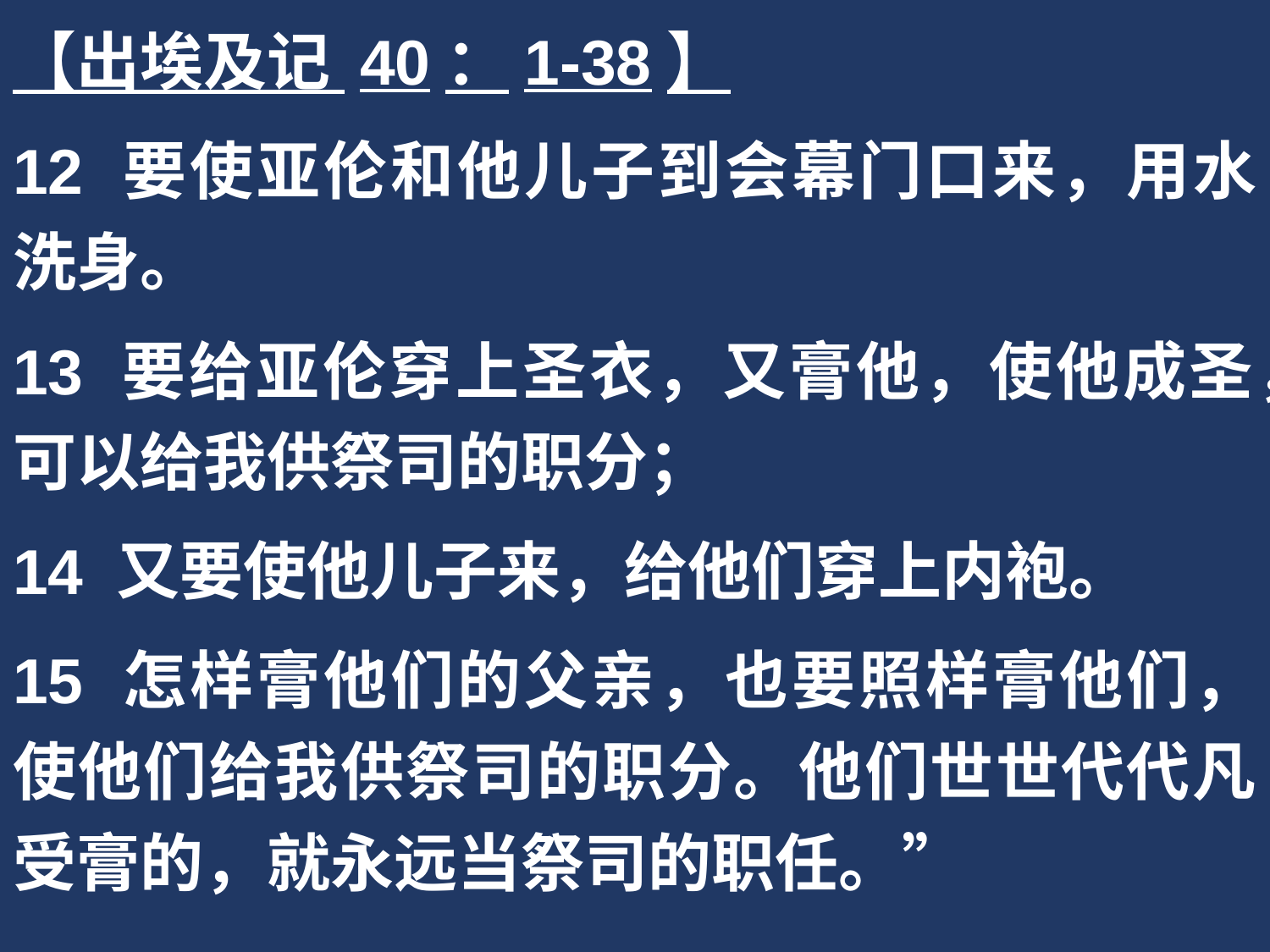

【出埃及记 40：1-38】
12 要使亚伦和他儿子到会幕门口来，用水洗身。
13 要给亚伦穿上圣衣，又膏他，使他成圣，可以给我供祭司的职分；
14 又要使他儿子来，给他们穿上内袍。
15 怎样膏他们的父亲，也要照样膏他们，使他们给我供祭司的职分。他们世世代代凡受膏的，就永远当祭司的职任。”